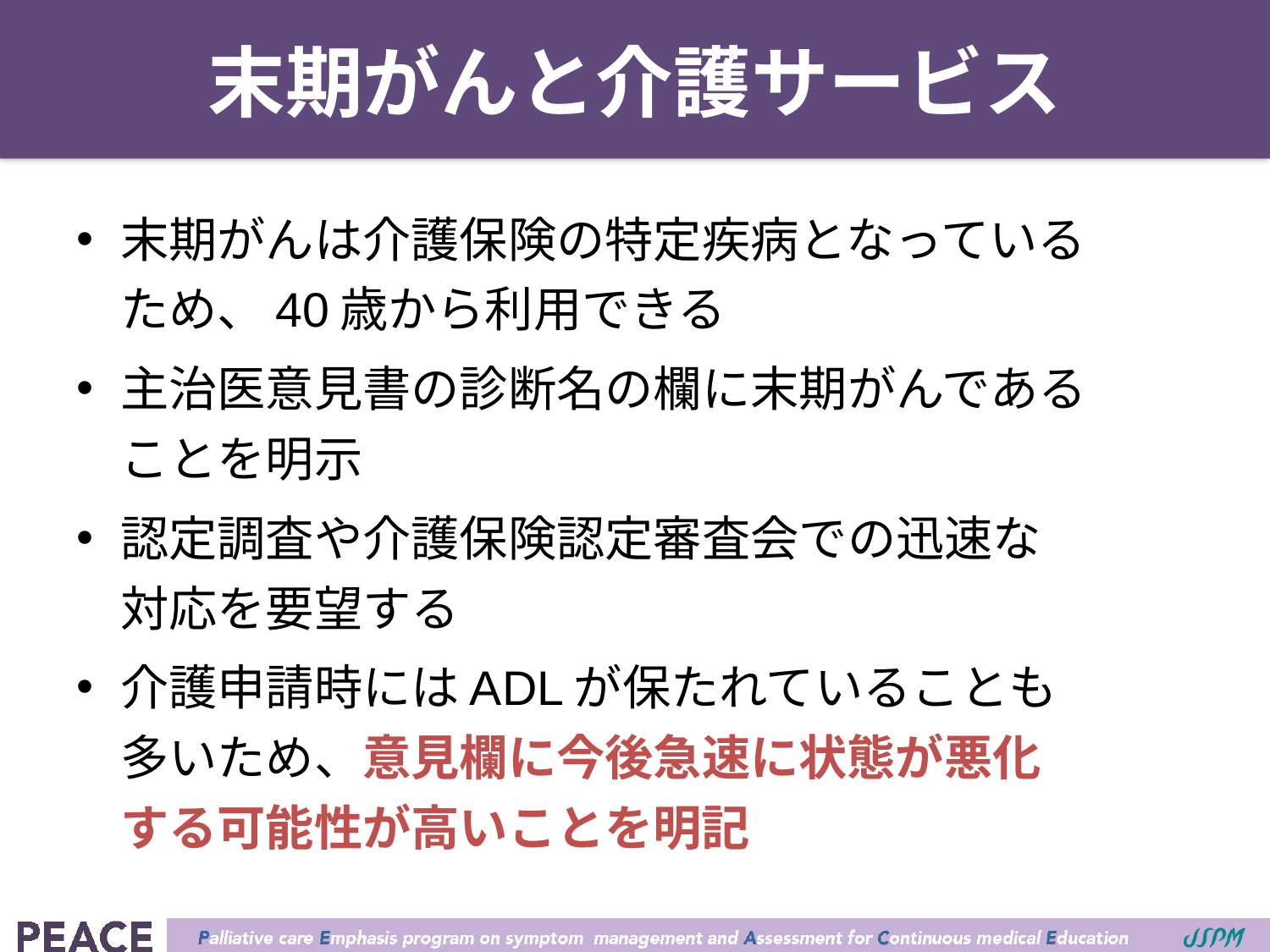

# 末期がんと介護サービス
末期がんは介護保険の特定疾病となっている
ため、40歳から利用できる
主治医意見書の診断名の欄に末期がんである
ことを明示
認定調査や介護保険認定審査会での迅速な
対応を要望する
介護申請時にはADLが保たれていることも
多いため、意見欄に今後急速に状態が悪化
する可能性が高いことを明記